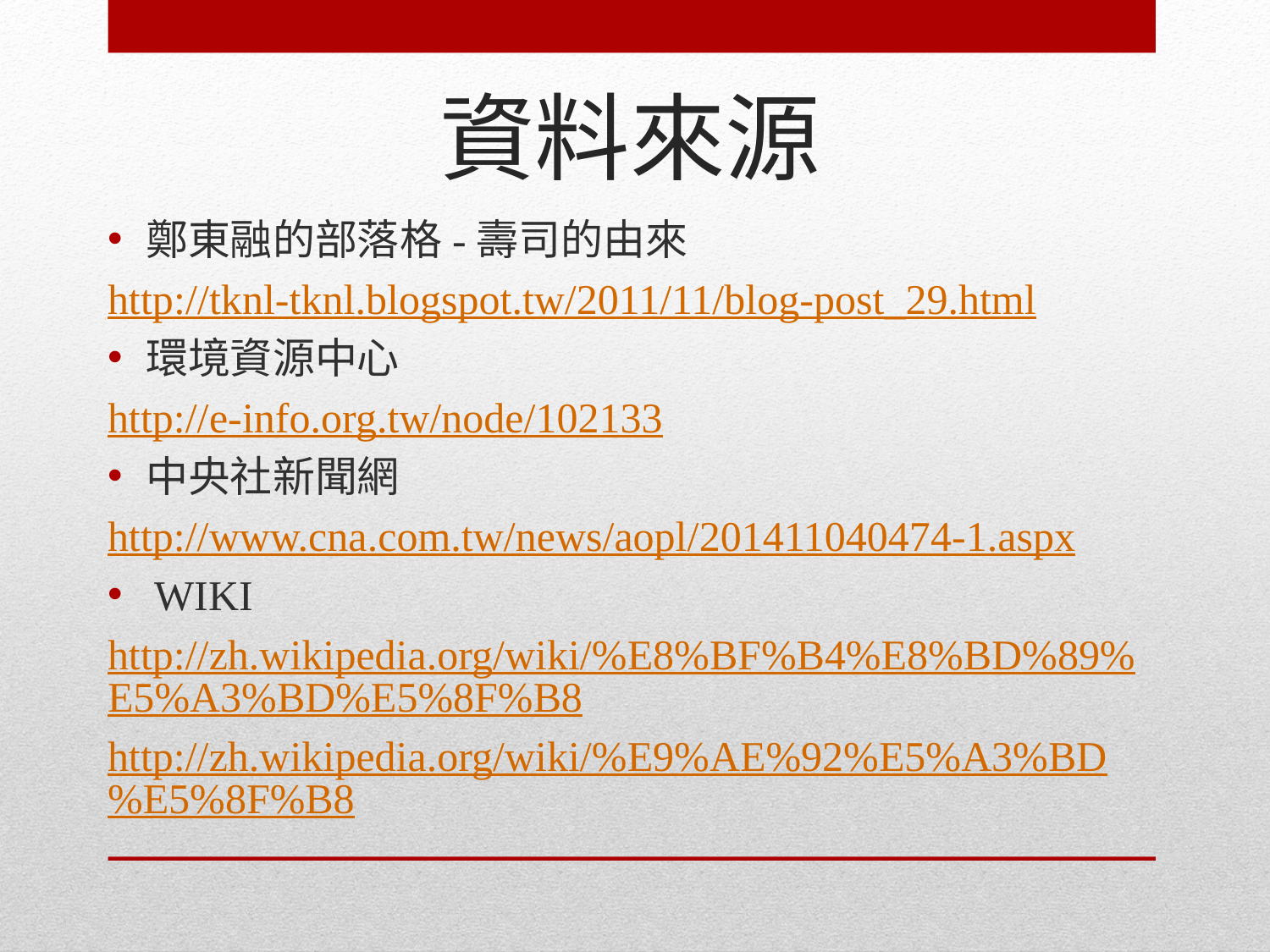

# 資料來源
鄭東融的部落格-壽司的由來
http://tknl-tknl.blogspot.tw/2011/11/blog-post_29.html
環境資源中心
http://e-info.org.tw/node/102133
中央社新聞網
http://www.cna.com.tw/news/aopl/201411040474-1.aspx
   WIKI
http://zh.wikipedia.org/wiki/%E8%BF%B4%E8%BD%89%E5%A3%BD%E5%8F%B8
http://zh.wikipedia.org/wiki/%E9%AE%92%E5%A3%BD%E5%8F%B8